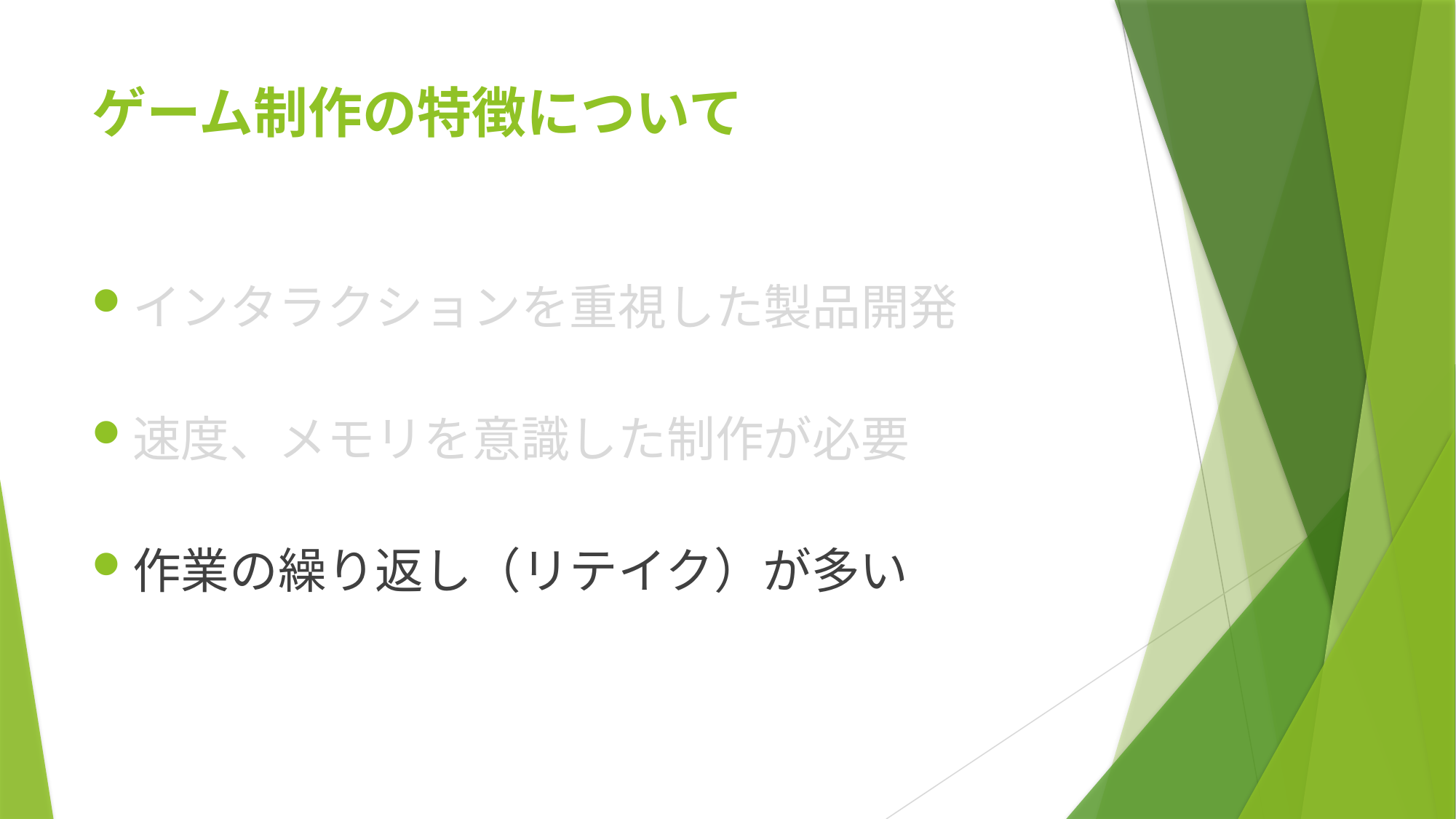

# ゲーム制作の特徴について
インタラクションを重視した製品開発
速度、メモリを意識した制作が必要
作業の繰り返し（リテイク）が多い